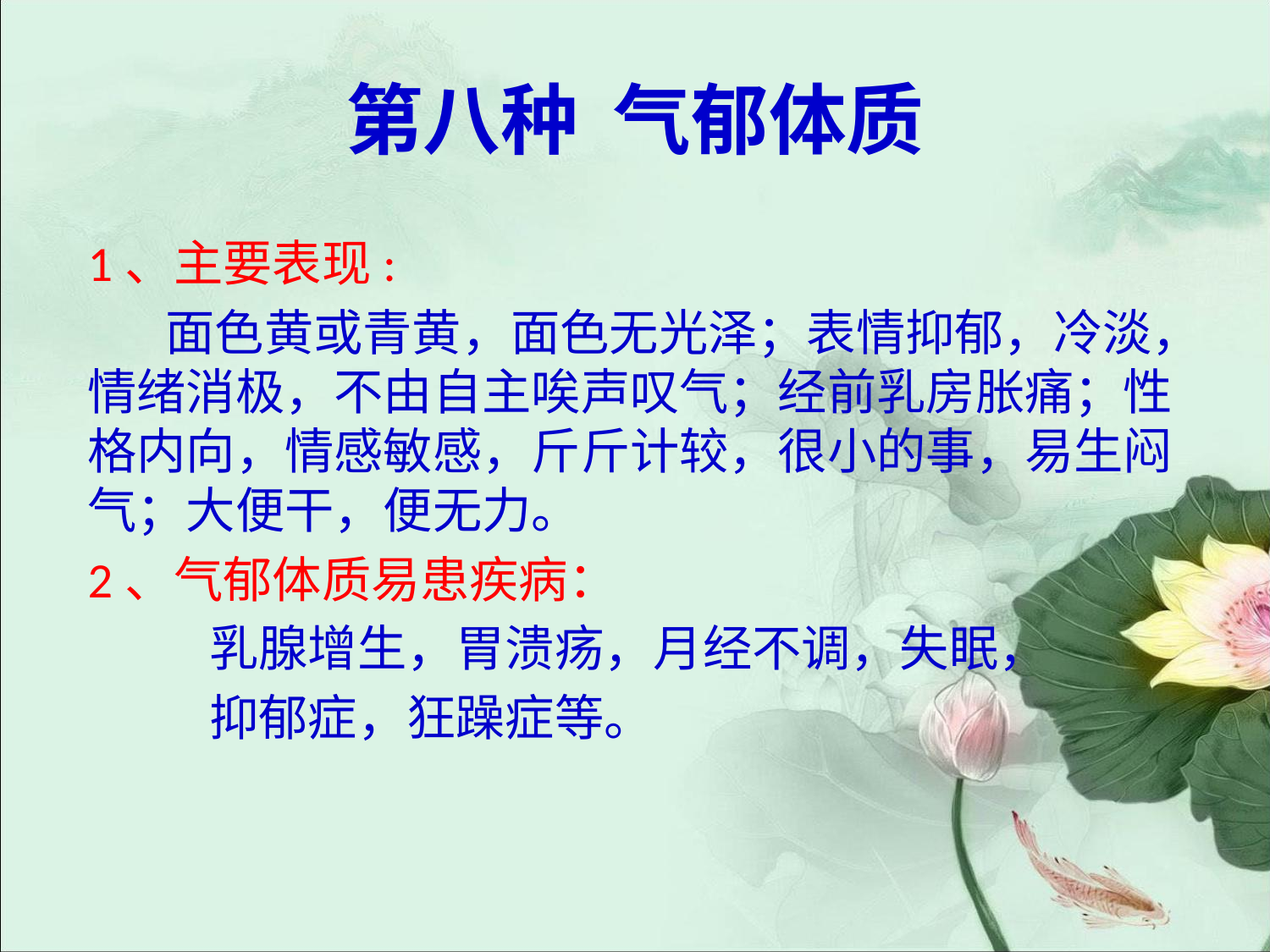

# 第八种  气郁体质
1、主要表现:
      面色黄或青黄，面色无光泽；表情抑郁，冷淡，情绪消极，不由自主唉声叹气；经前乳房胀痛；性格内向，情感敏感，斤斤计较，很小的事，易生闷气；大便干，便无力。
2、气郁体质易患疾病：
          乳腺增生，胃溃疡，月经不调，失眠，
          抑郁症，狂躁症等。